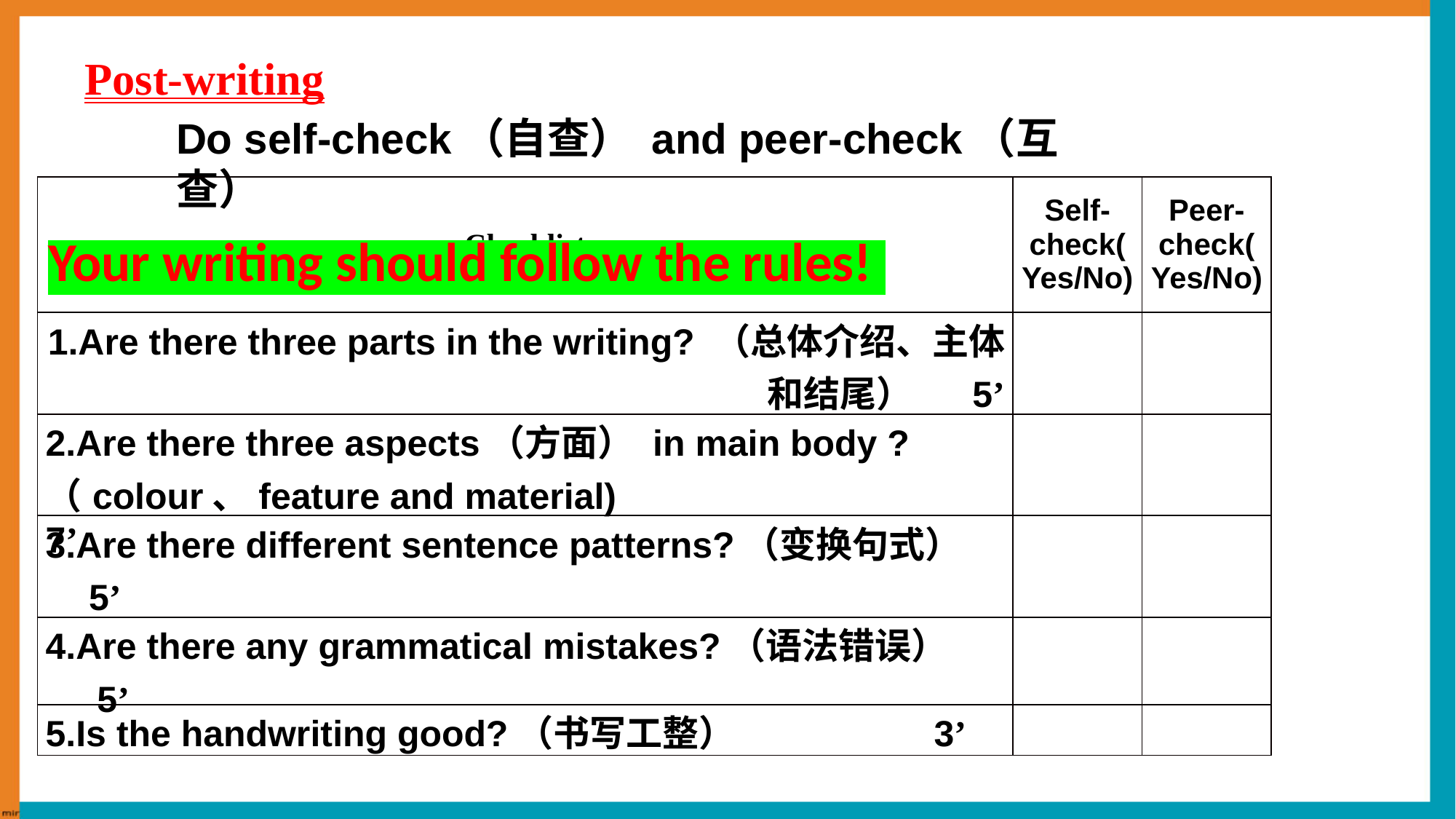

Post-writing
Do self-check（自查） and peer-check（互查）

| Checklist | Self-check(Yes/No) | Peer-check(Yes/No) |
| --- | --- | --- |
| 1.Are there three parts in the writing? （总体介绍、主体和结尾） 5’ |  |  |
| 2.Are there three aspects（方面） in main body ?（colour、feature and material) 7’ |  |  |
| 3.Are there different sentence patterns?（变换句式） 5’ |  |  |
| 4.Are there any grammatical mistakes?（语法错误） 5’ |  |  |
| 5.Is the handwriting good?（书写工整） 3’ |  |  |
Your writing should follow the rules!